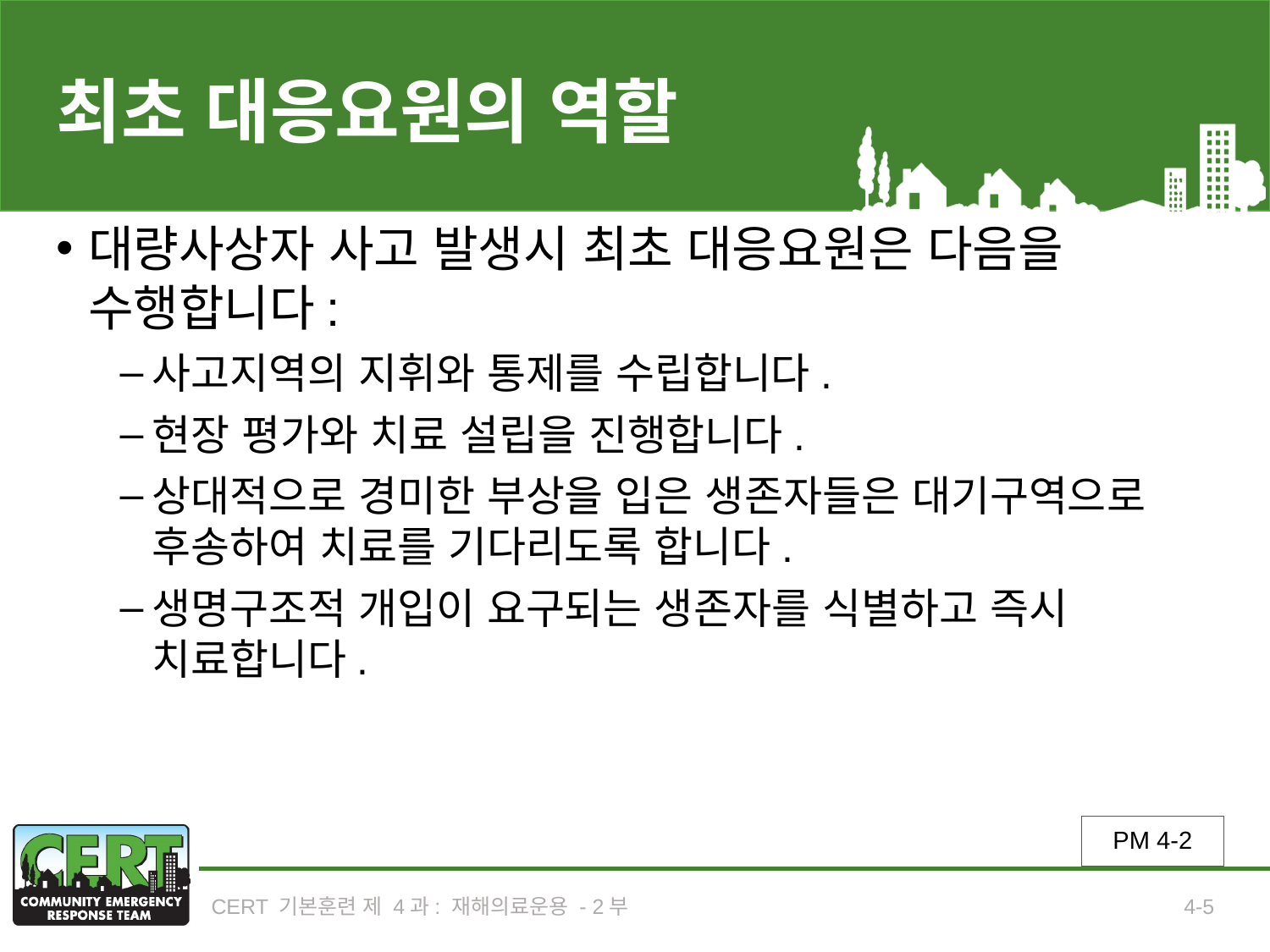

# 최초 대응요원의 역할
대량사상자 사고 발생시 최초 대응요원은 다음을 수행합니다:
사고지역의 지휘와 통제를 수립합니다.
현장 평가와 치료 설립을 진행합니다.
상대적으로 경미한 부상을 입은 생존자들은 대기구역으로 후송하여 치료를 기다리도록 합니다.
생명구조적 개입이 요구되는 생존자를 식별하고 즉시 치료합니다.

PM 4-2
CERT 기본훈련 제 4과: 재해의료운용 - 2부
4-5